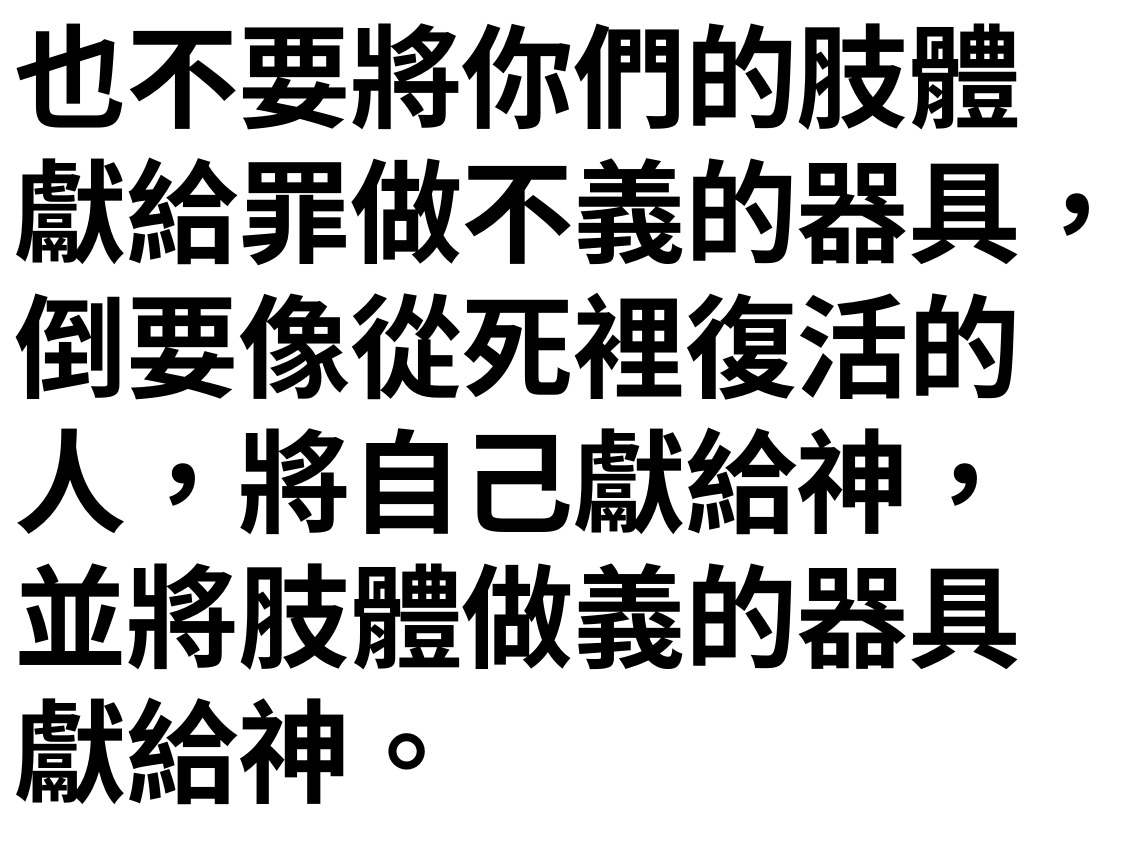

也不要將你們的肢體獻給罪做不義的器具，倒要像從死裡復活的人，將自己獻給神，並將肢體做義的器具獻給神。